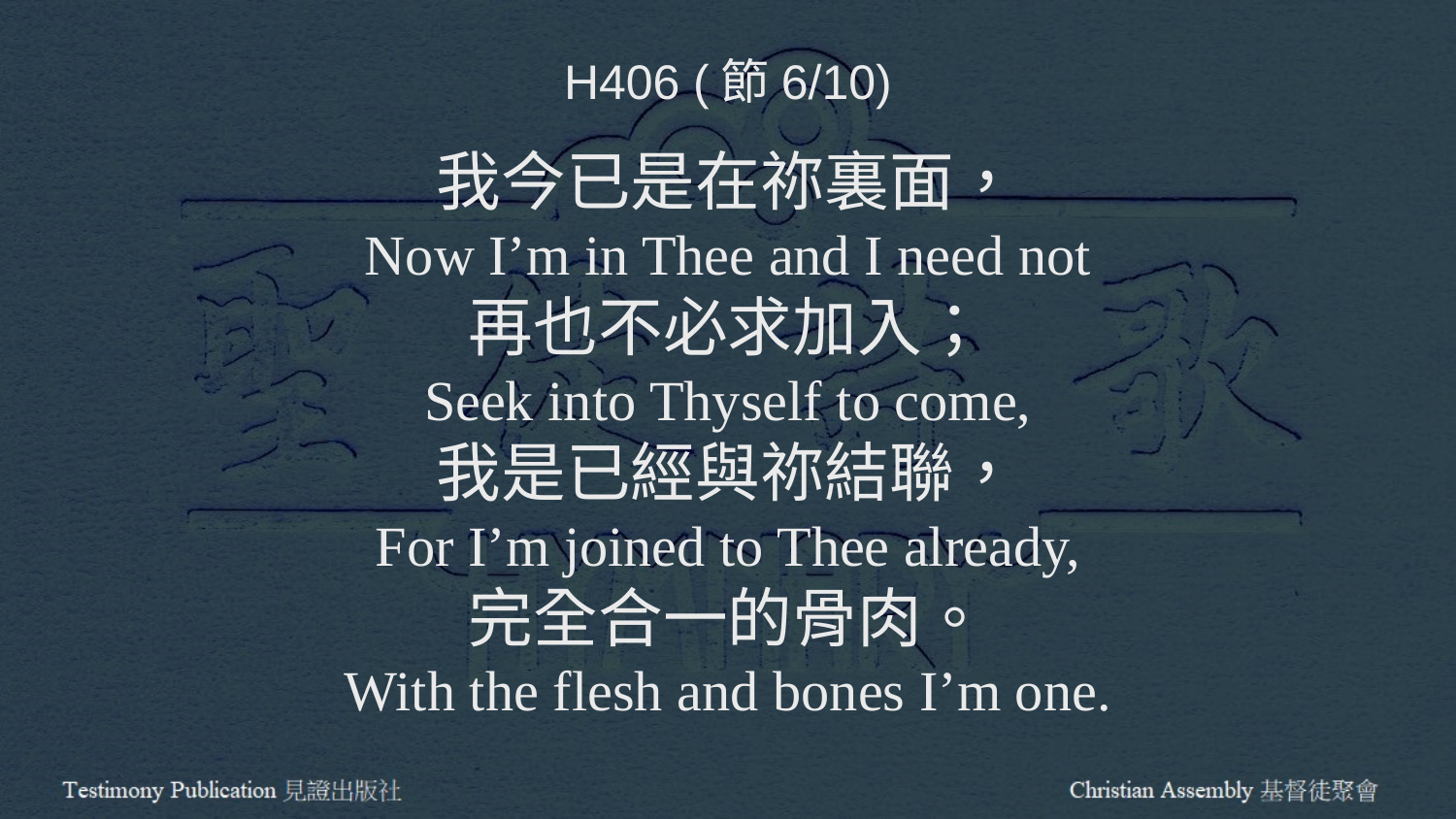

H406 (節6/10)

我今已是在祢裏面，
Now I’m in Thee and I need not
再也不必求加入；
Seek into Thyself to come,
我是已經與祢結聯，
For I’m joined to Thee already,
完全合一的骨肉。
With the flesh and bones I’m one.